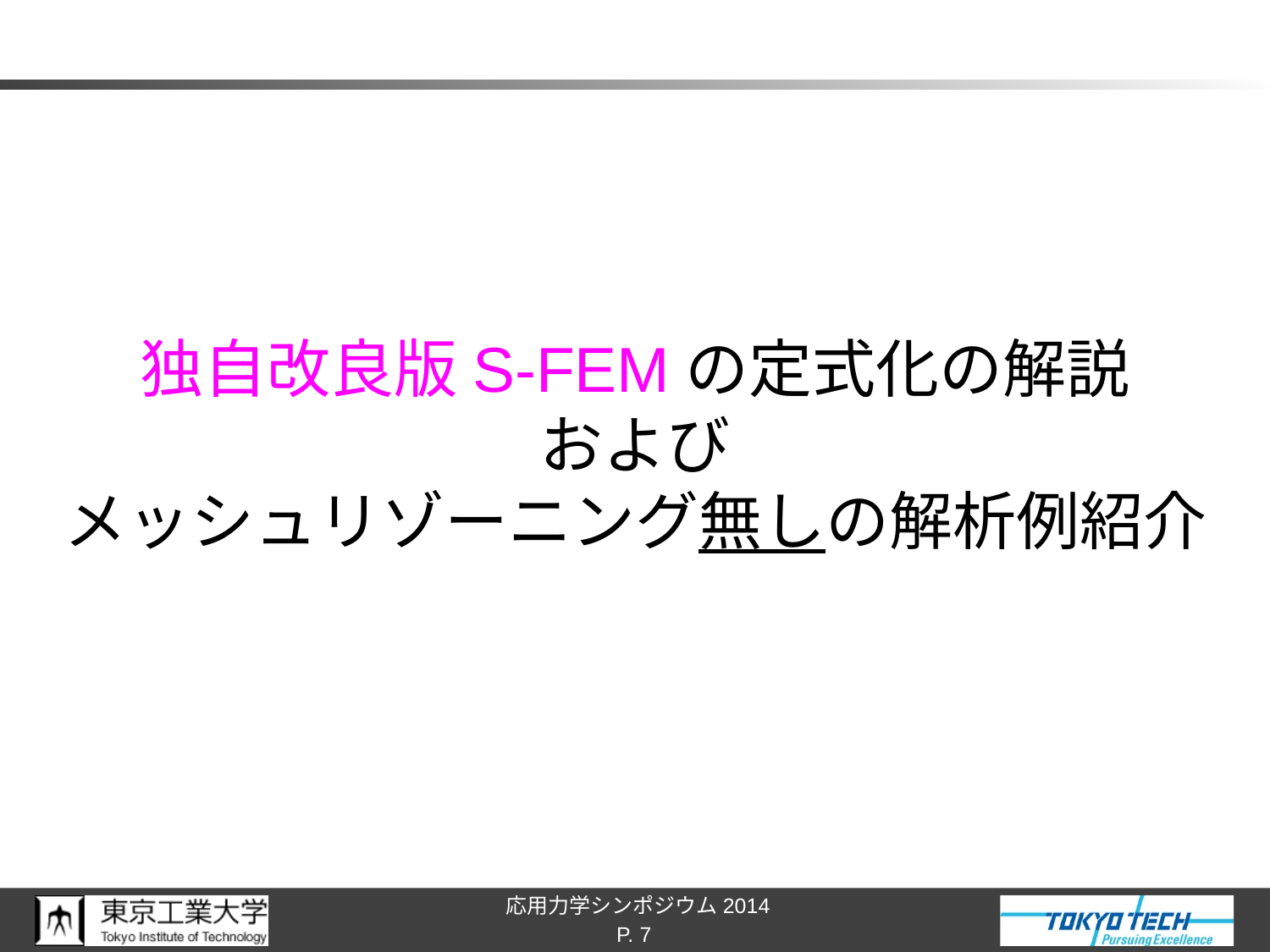

#
独自改良版S-FEMの定式化の解説
および
メッシュリゾーニング無しの解析例紹介

P. 7